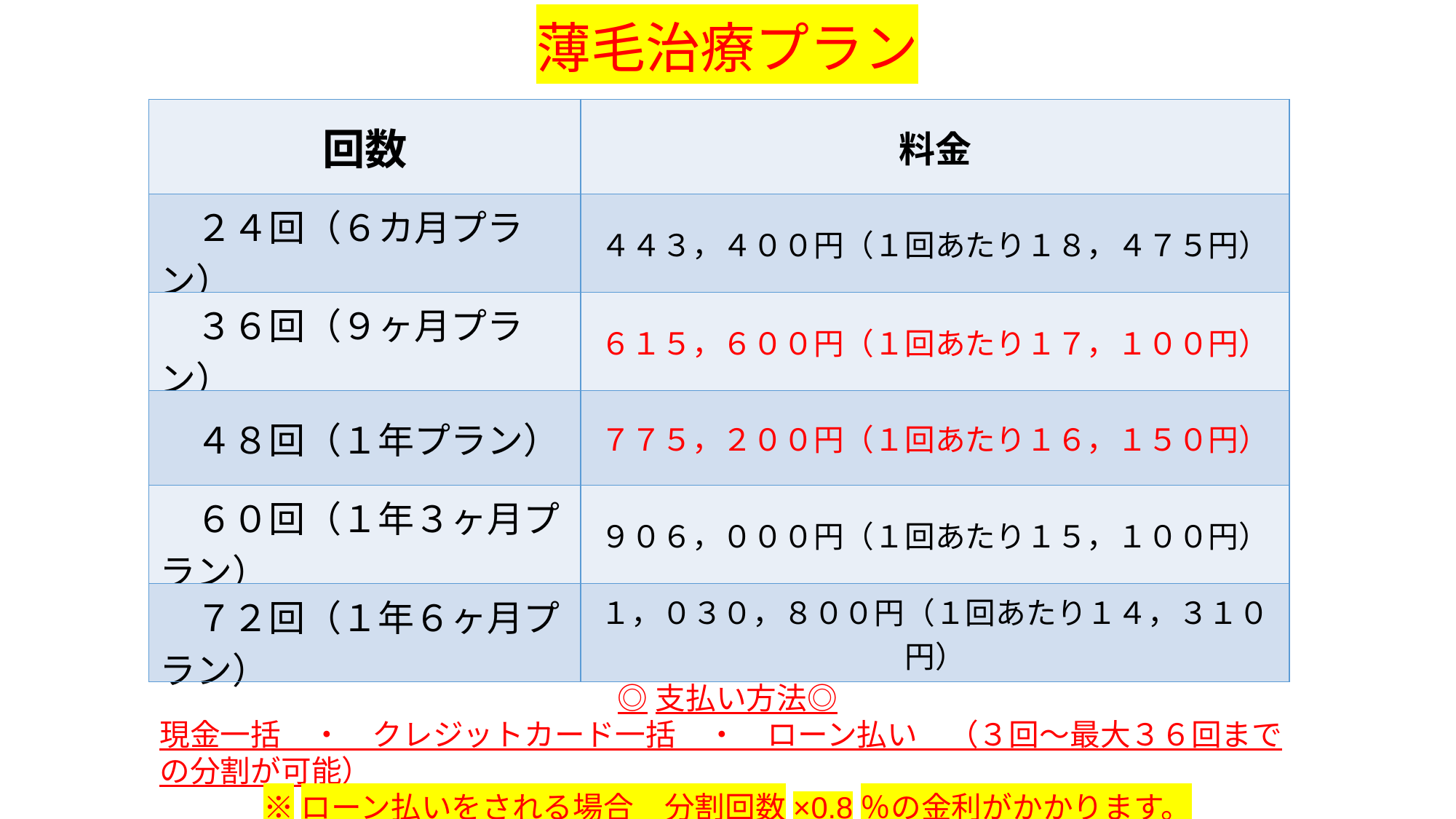

薄毛治療プラン
| 回数 | 料金 |
| --- | --- |
| ２４回（６カ月プラン） | ４４３，４００円（１回あたり１８，４７５円） |
| ３６回（９ヶ月プラン） | ６１５，６００円（１回あたり１７，１００円） |
| ４８回（１年プラン） | ７７５，２００円（１回あたり１６，１５０円） |
| ６０回（１年３ヶ月プラン） | ９０６，０００円（１回あたり１５，１００円） |
| ７２回（１年６ヶ月プラン） | １，０３０，８００円（１回あたり１４，３１０円） |
◎支払い方法◎
現金一括　・　クレジットカード一括　・　ローン払い　（３回～最大３６回までの分割が可能）
※ローン払いをされる場合　分割回数×0.8％の金利がかかります。